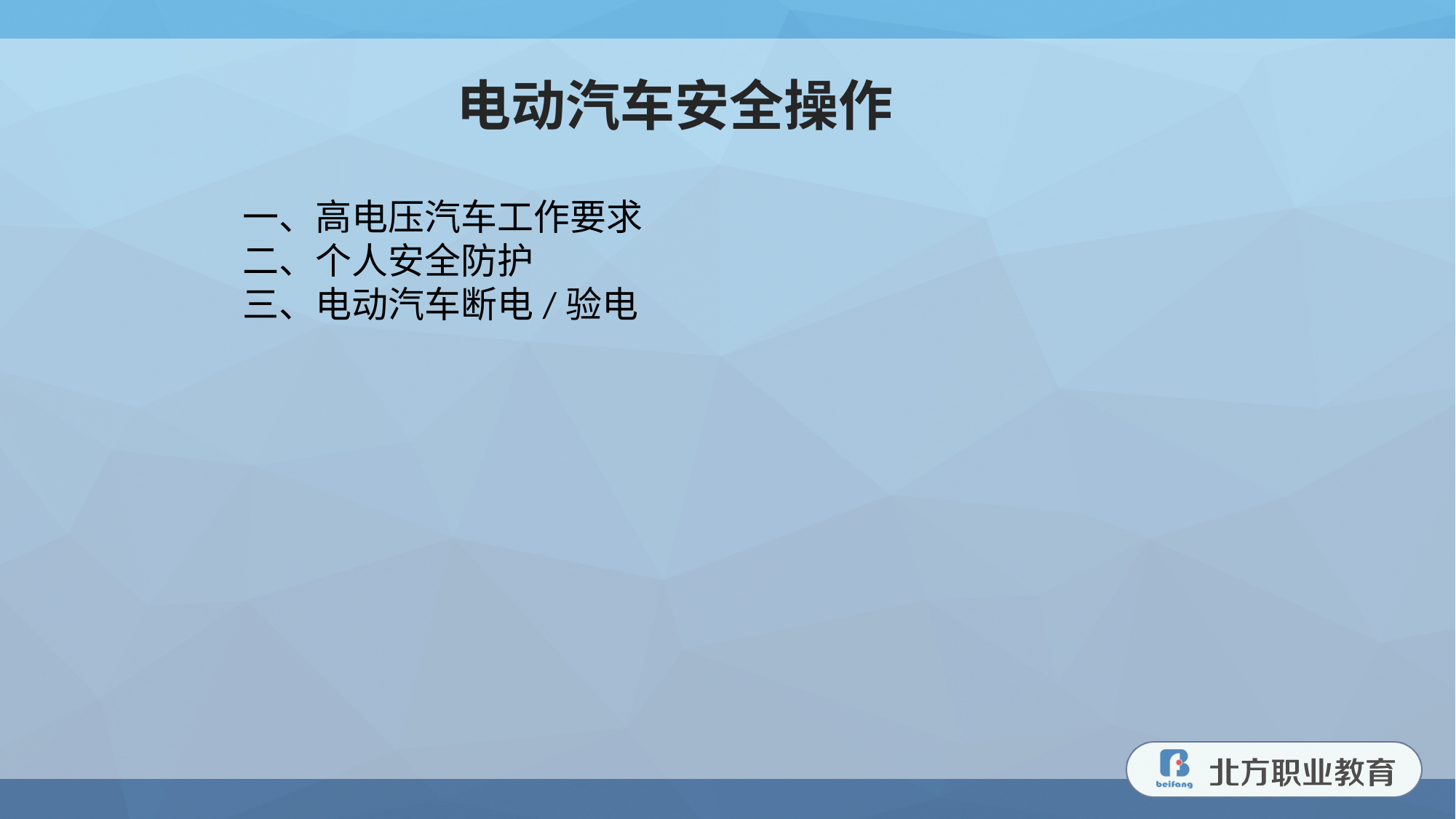

电动汽车安全操作
一、高电压汽车工作要求
二、个人安全防护
三、电动汽车断电/验电